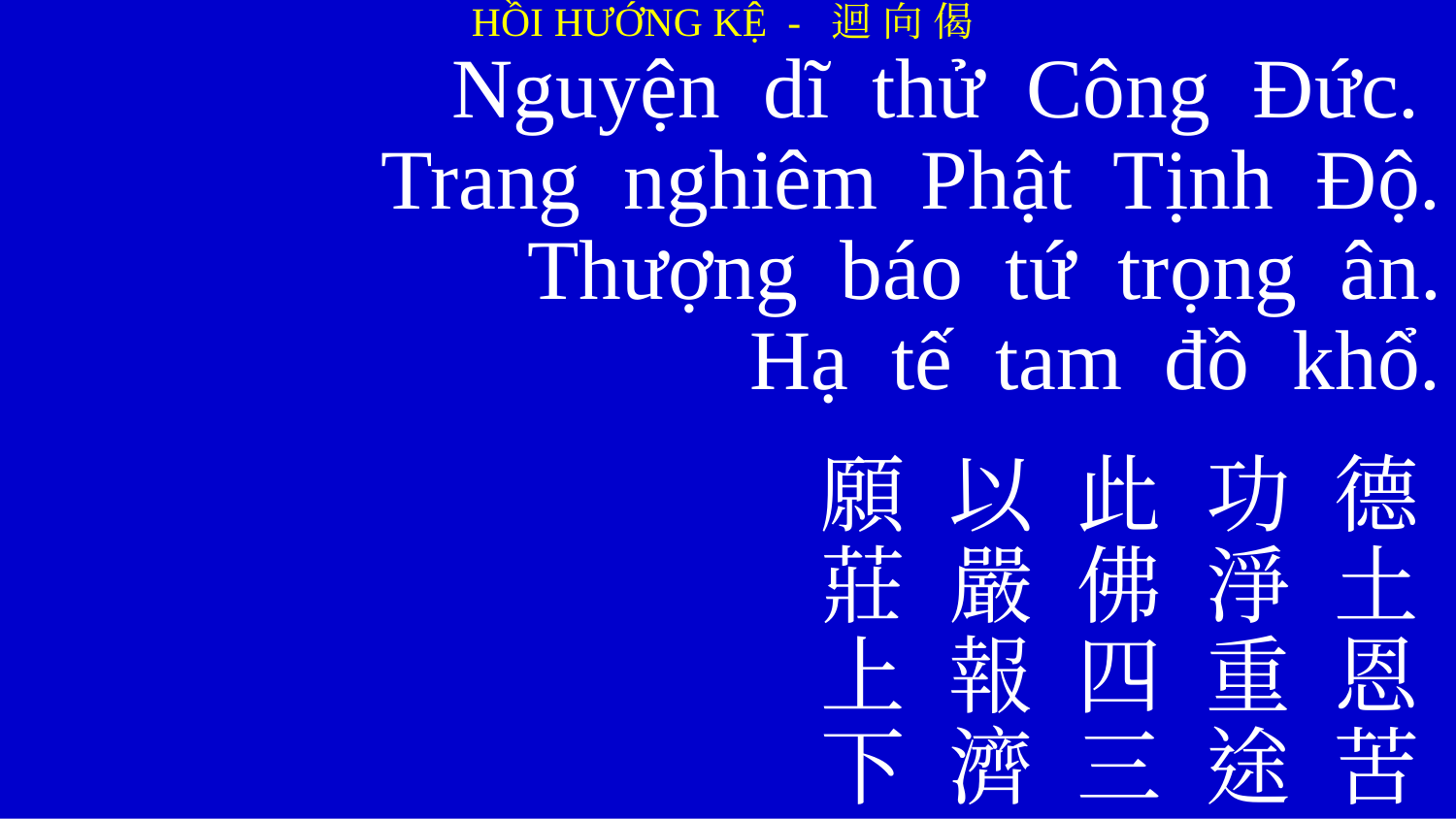

HỒI HƯỚNG KỆ  -  迴 向 偈
Nguyện  dĩ  thử  Công  Đức.
Trang  nghiêm  Phật  Tịnh  Độ.
Thượng  báo  tứ  trọng  ân.
Hạ  tế  tam  đồ  khổ.

願  以  此  功  德
莊  嚴  佛  淨  土
上  報  四  重  恩
下  濟  三  途  苦